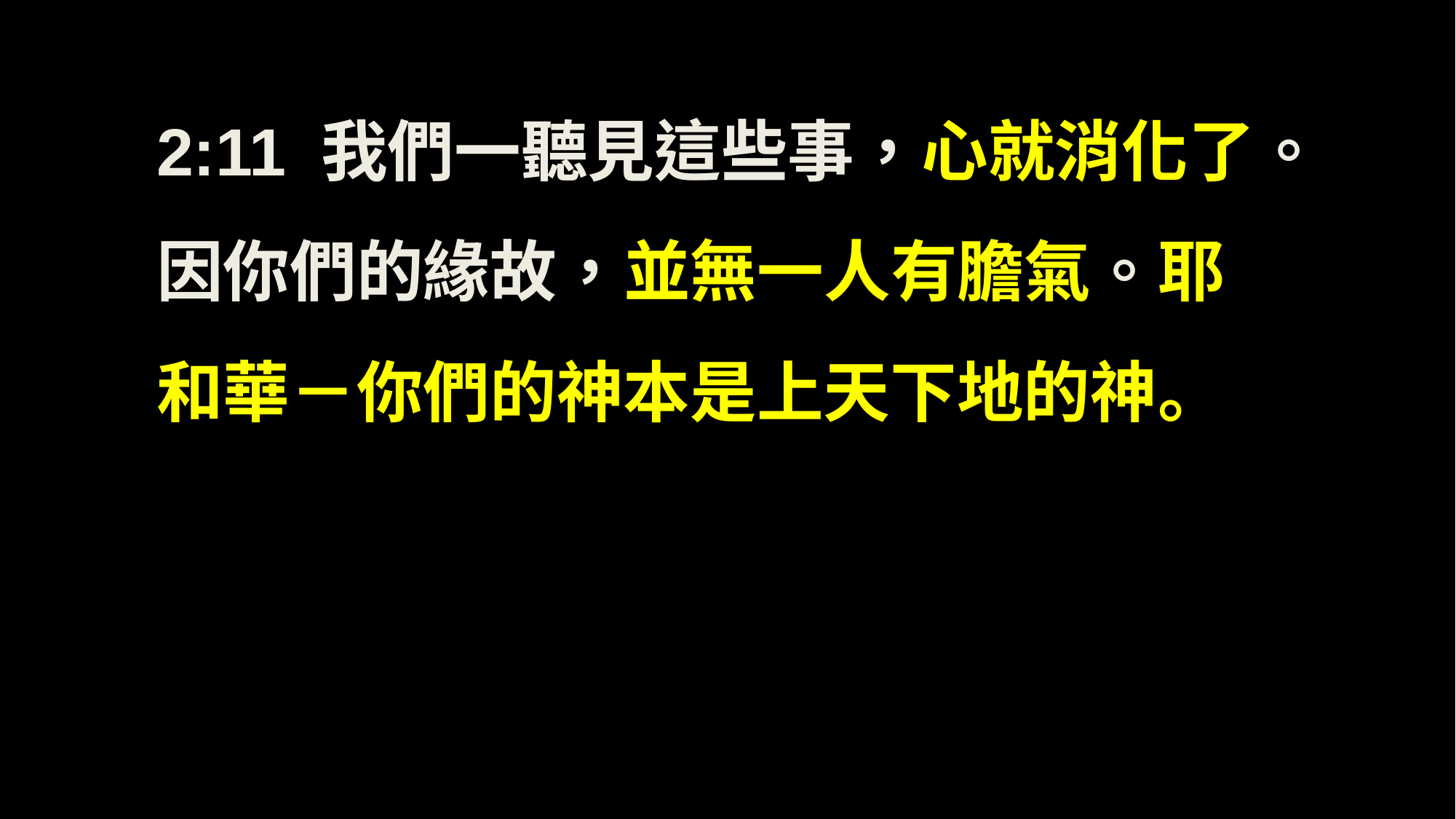

2:11 我們一聽見這些事，心就消化了。因你們的緣故，並無一人有膽氣。耶和華－你們的神本是上天下地的神。